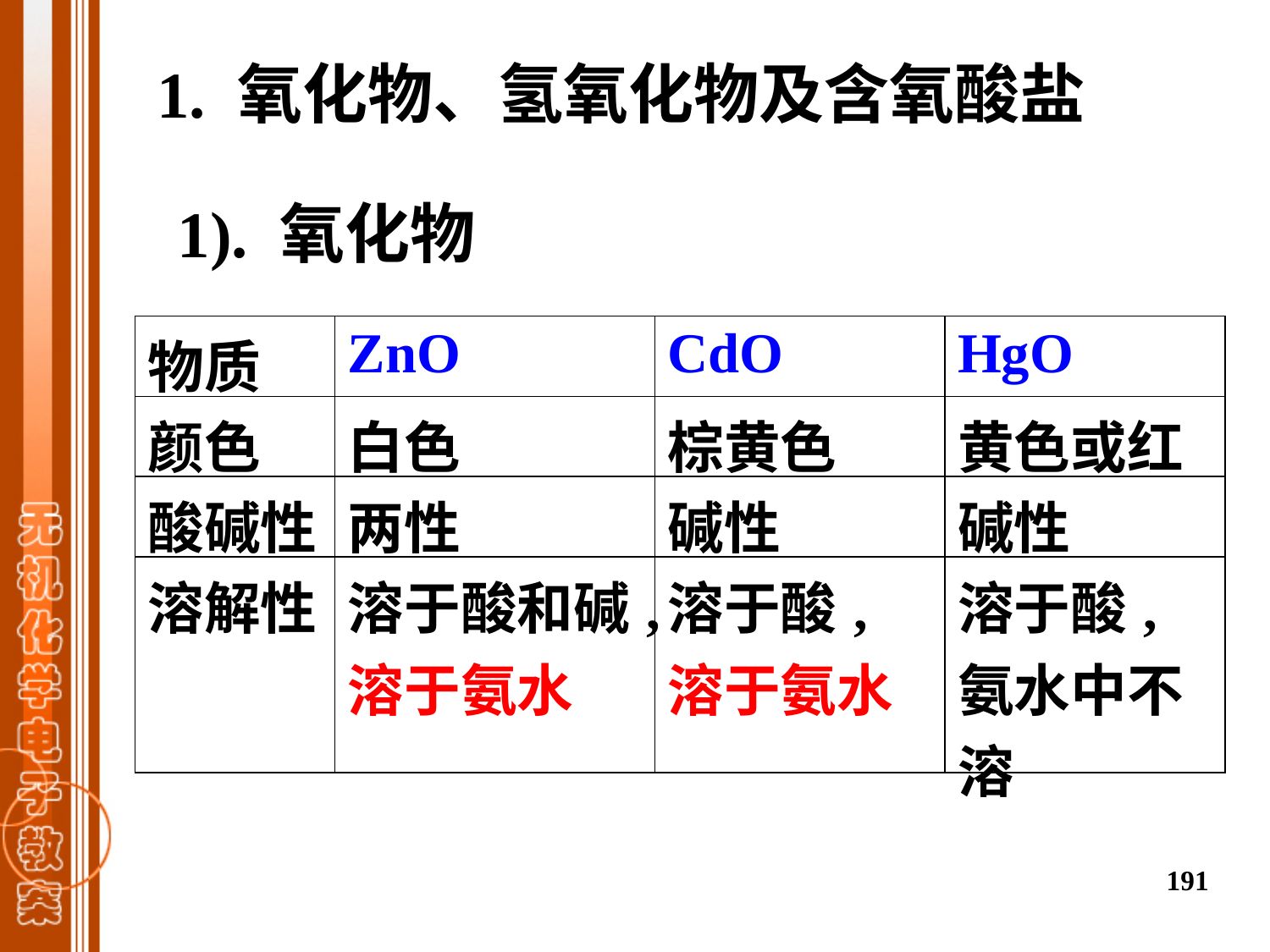

1. 氧化物、氢氧化物及含氧酸盐
1). 氧化物
| 物质 | ZnO | CdO | HgO |
| --- | --- | --- | --- |
| 颜色 | 白色 | 棕黄色 | 黄色或红 |
| 酸碱性 | 两性 | 碱性 | 碱性 |
| 溶解性 | 溶于酸和碱,溶于氨水 | 溶于酸,溶于氨水 | 溶于酸,氨水中不溶 |
191